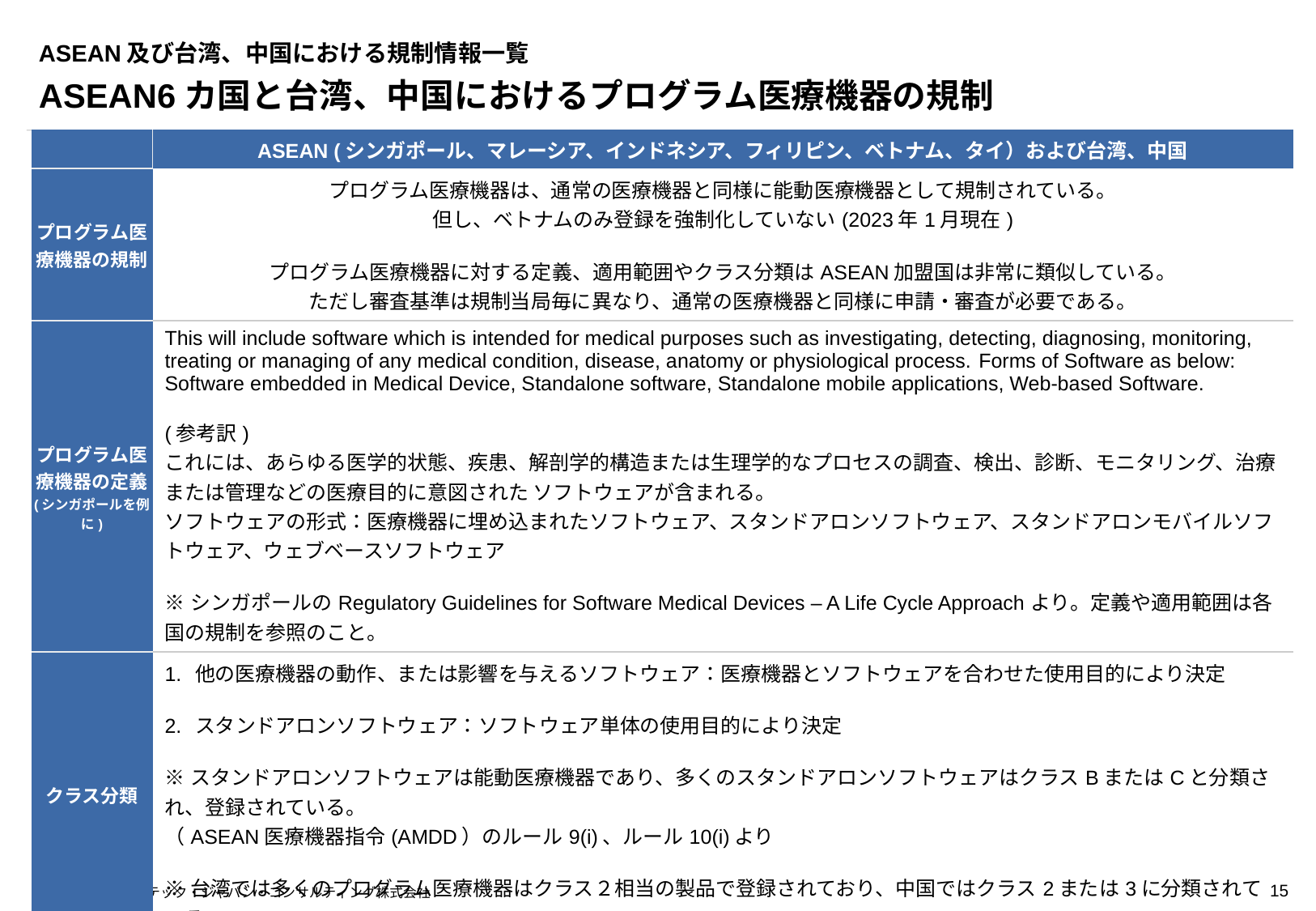

# ASEAN及び台湾、中国における規制情報一覧
ASEAN6カ国と台湾、中国におけるプログラム医療機器の規制
|  | ASEAN (シンガポール、マレーシア、インドネシア、フィリピン、ベトナム、タイ）および台湾、中国 |
| --- | --- |
| プログラム医療機器の規制 | プログラム医療機器は、通常の医療機器と同様に能動医療機器として規制されている。 但し、ベトナムのみ登録を強制化していない(2023年1月現在) プログラム医療機器に対する定義、適用範囲やクラス分類はASEAN加盟国は非常に類似している。 ただし審査基準は規制当局毎に異なり、通常の医療機器と同様に申請・審査が必要である。 |
| プログラム医療機器の定義 (シンガポールを例に) | This will include software which is intended for medical purposes such as investigating, detecting, diagnosing, monitoring, treating or managing of any medical condition, disease, anatomy or physiological process. Forms of Software as below: Software embedded in Medical Device, Standalone software, Standalone mobile applications, Web-based Software. (参考訳) これには、あらゆる医学的状態、疾患、解剖学的構造または生理学的なプロセスの調査、検出、診断、モニタリング、治療または管理などの医療目的に意図された ソフトウェアが含まれる。 ソフトウェアの形式：医療機器に埋め込まれたソフトウェア、スタンドアロンソフトウェア、スタンドアロンモバイルソフトウェア、ウェブベースソフトウェア ※シンガポールのRegulatory Guidelines for Software Medical Devices – A Life Cycle Approachより。定義や適用範囲は各国の規制を参照のこと。 |
| クラス分類 | 他の医療機器の動作、または影響を与えるソフトウェア：医療機器とソフトウェアを合わせた使用目的により決定 スタンドアロンソフトウェア：ソフトウェア単体の使用目的により決定 ※スタンドアロンソフトウェアは能動医療機器であり、多くのスタンドアロンソフトウェアはクラスBまたはCと分類され、登録されている。 （ASEAN医療機器指令(AMDD）のルール9(i)、ルール10(i)より ※台湾では多くのプログラム医療機器はクラス２相当の製品で登録されており、中国ではクラス2または3に分類されている。 |
（出所）クアルテック・ジャパン・コンサルティング株式会社